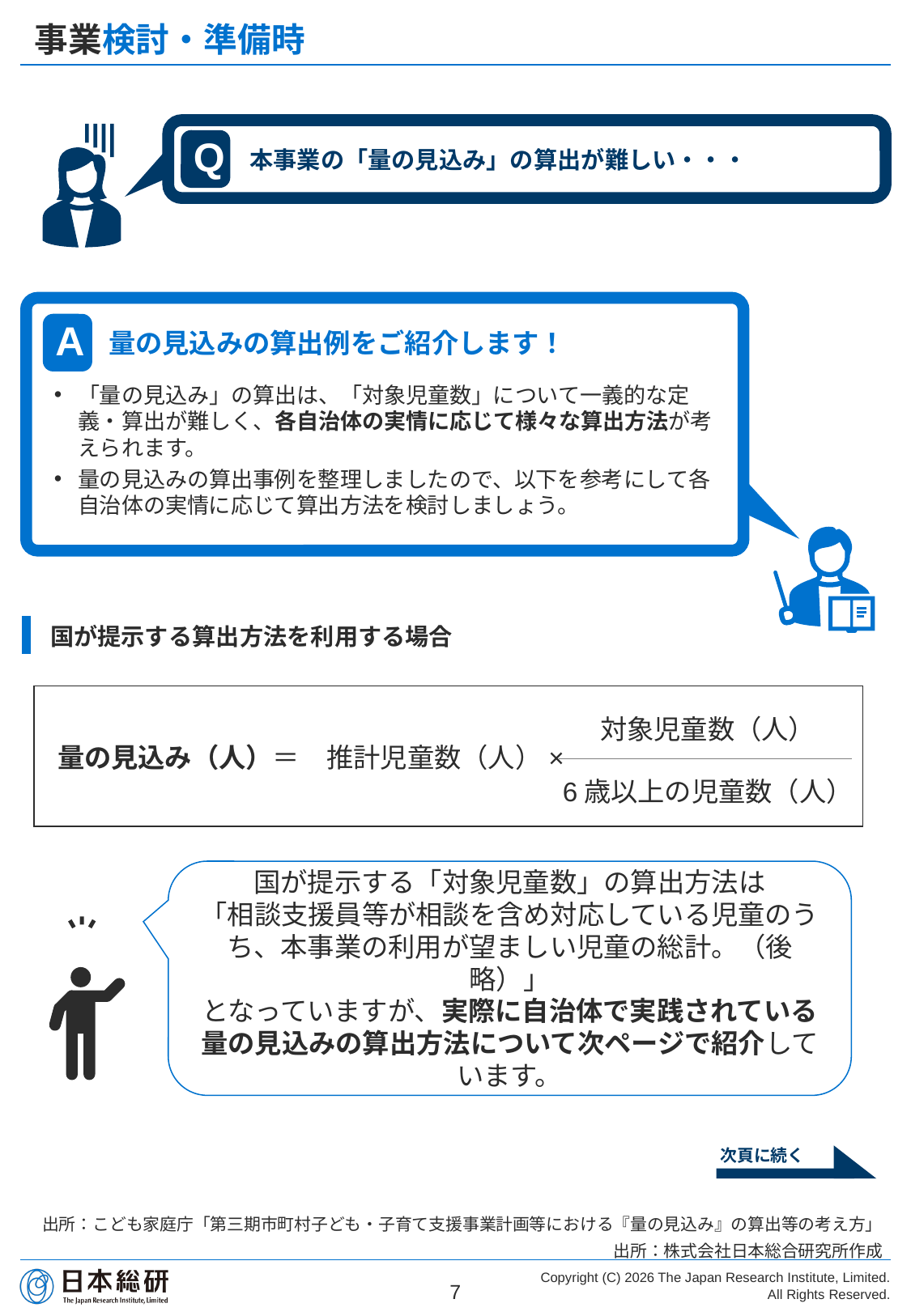

# 事業検討・準備時

Q
本事業の「量の見込み」の算出が難しい・・・

量の見込みの算出例をご紹介します！
A
「量の見込み」の算出は、「対象児童数」について一義的な定義・算出が難しく、各自治体の実情に応じて様々な算出方法が考えられます。
量の見込みの算出事例を整理しましたので、以下を参考にして各自治体の実情に応じて算出方法を検討しましょう。

| 国が提示する算出方法を利用する場合 |
| --- |

対象児童数（人）
量の見込み（人）＝　推計児童数（人）×
6歳以上の児童数（人）
国が提示する「対象児童数」の算出方法は
「相談支援員等が相談を含め対応している児童のうち、本事業の利用が望ましい児童の総計。（後略）」
となっていますが、実際に自治体で実践されている
量の見込みの算出方法について次ページで紹介しています。

次頁に続く

出所：こども家庭庁「第三期市町村子ども・子育て支援事業計画等における『量の見込み』の算出等の考え方」
出所：株式会社日本総合研究所作成